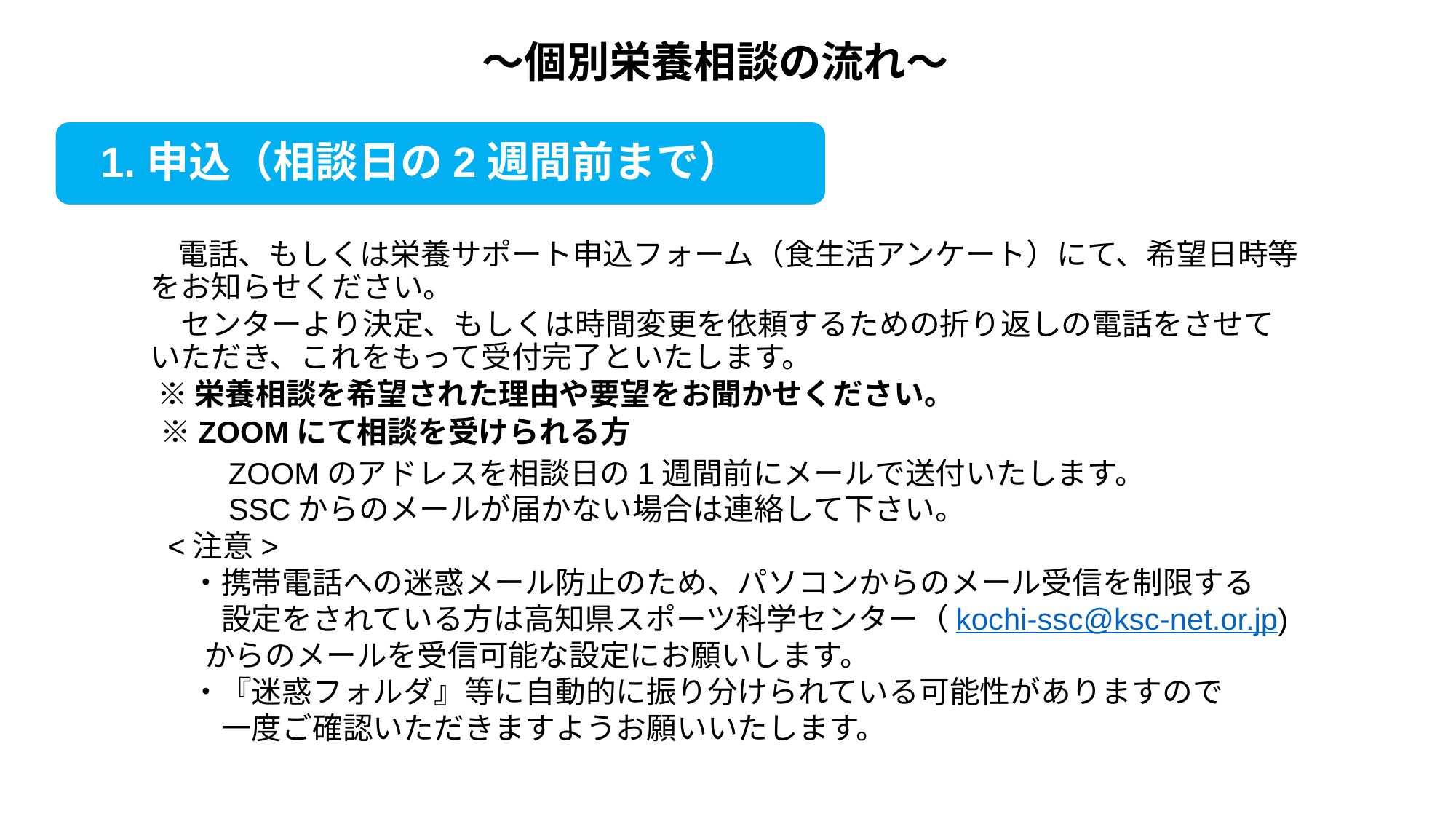

～個別栄養相談の流れ～

1.申込（相談日の2週間前まで）
　電話、もしくは栄養サポート申込フォーム（食生活アンケート）にて、希望日時等をお知らせください。
　センターより決定、もしくは時間変更を依頼するための折り返しの電話をさせていただき、これをもって受付完了といたします。
 ※栄養相談を希望された理由や要望をお聞かせください。
　※ZOOMにて相談を受けられる方
　　　ZOOMのアドレスを相談日の1週間前にメールで送付いたします。
　　　SSCからのメールが届かない場合は連絡して下さい。
　<注意>
　　・携帯電話への迷惑メール防止のため、パソコンからのメール受信を制限する
　　　設定をされている方は高知県スポーツ科学センター（kochi-ssc@ksc-net.or.jp)
          からのメールを受信可能な設定にお願いします。
　　・『迷惑フォルダ』等に自動的に振り分けられている可能性がありますので
　　　一度ご確認いただきますようお願いいたします。